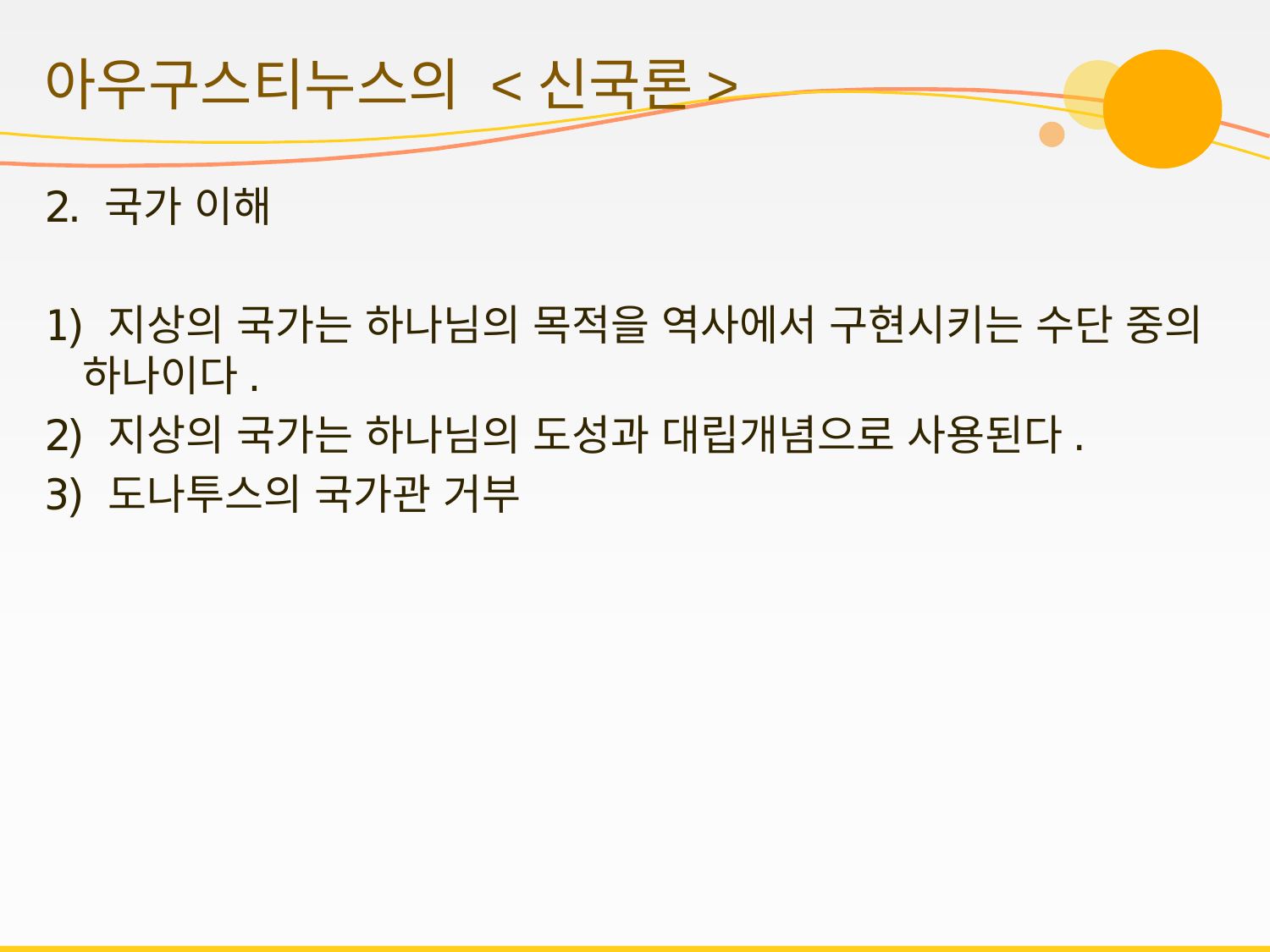

# 아우구스티누스의 <신국론>
2. 국가 이해

1) 지상의 국가는 하나님의 목적을 역사에서 구현시키는 수단 중의 하나이다.
2) 지상의 국가는 하나님의 도성과 대립개념으로 사용된다.
3) 도나투스의 국가관 거부